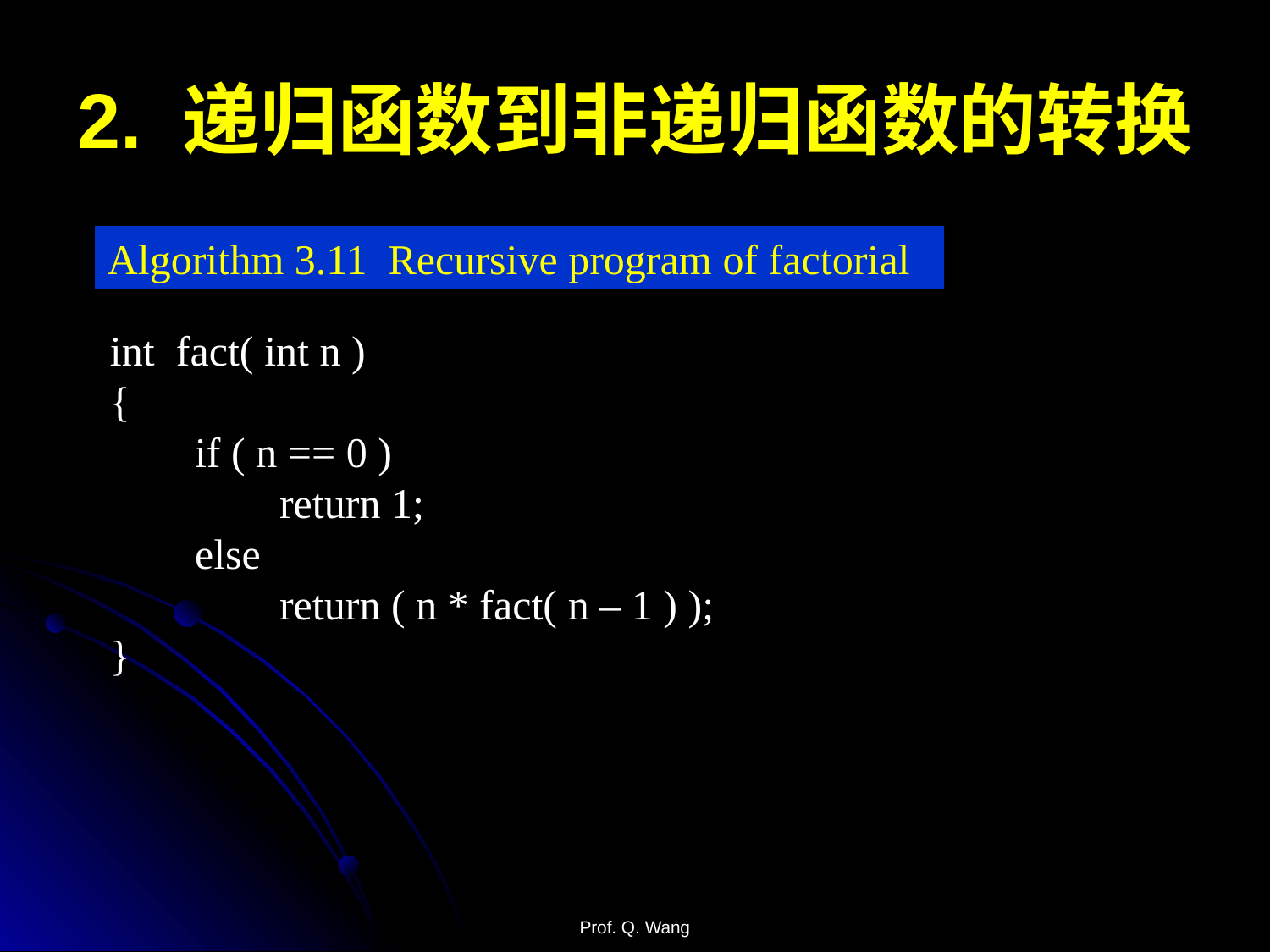

# 2. 递归函数到非递归函数的转换
Algorithm 3.11  Recursive program of factorial
int  fact( int n )
{
        if ( n == 0 )
                return 1;
        else
                return ( n * fact( n – 1 ) );
}

Prof. Q. Wang